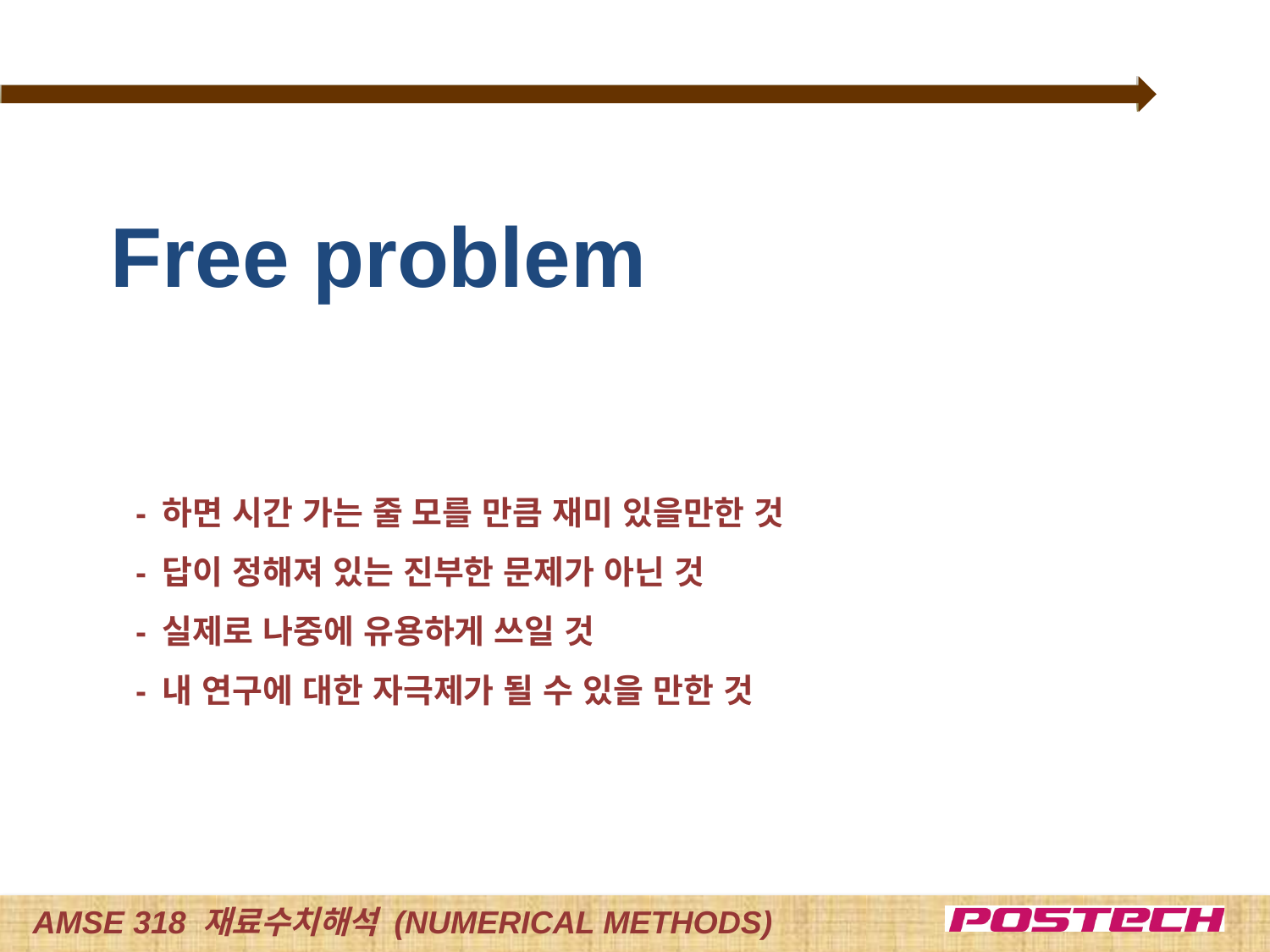

Free problem
# - 하면 시간 가는 줄 모를 만큼 재미 있을만한 것 - 답이 정해져 있는 진부한 문제가 아닌 것 - 실제로 나중에 유용하게 쓰일 것 - 내 연구에 대한 자극제가 될 수 있을 만한 것